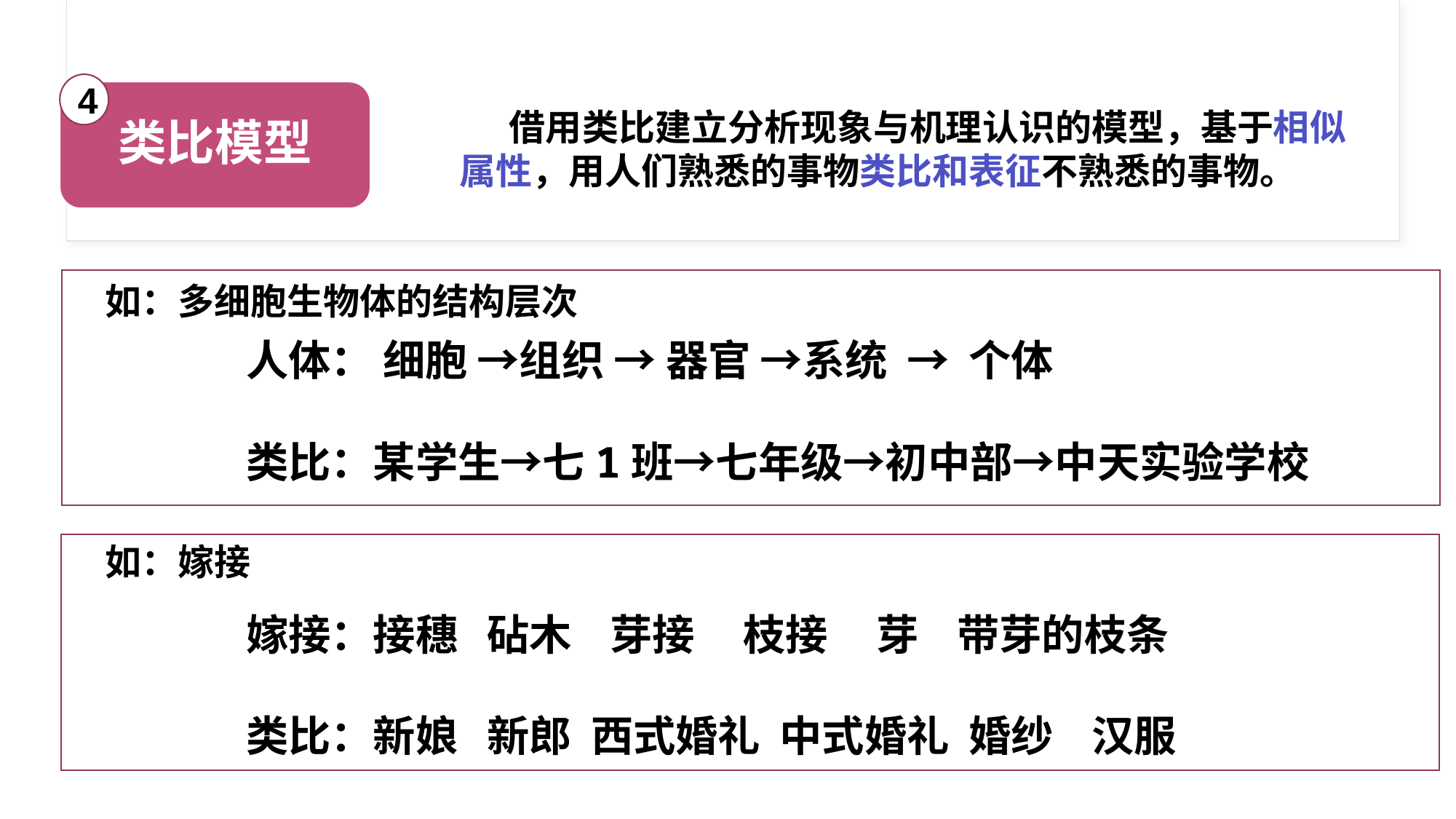

4

类比模型
       借用类比建立分析现象与机理认识的模型，基于相似属性，用人们熟悉的事物类比和表征不熟悉的事物。

如：多细胞生物体的结构层次
人体： 细胞 →组织 → 器官 →系统  →  个体

类比：某学生→七1班→七年级→初中部→中天实验学校
如：嫁接

嫁接：接穗   砧木    芽接     枝接     芽    带芽的枝条

类比：新娘   新郎  西式婚礼  中式婚礼  婚纱    汉服